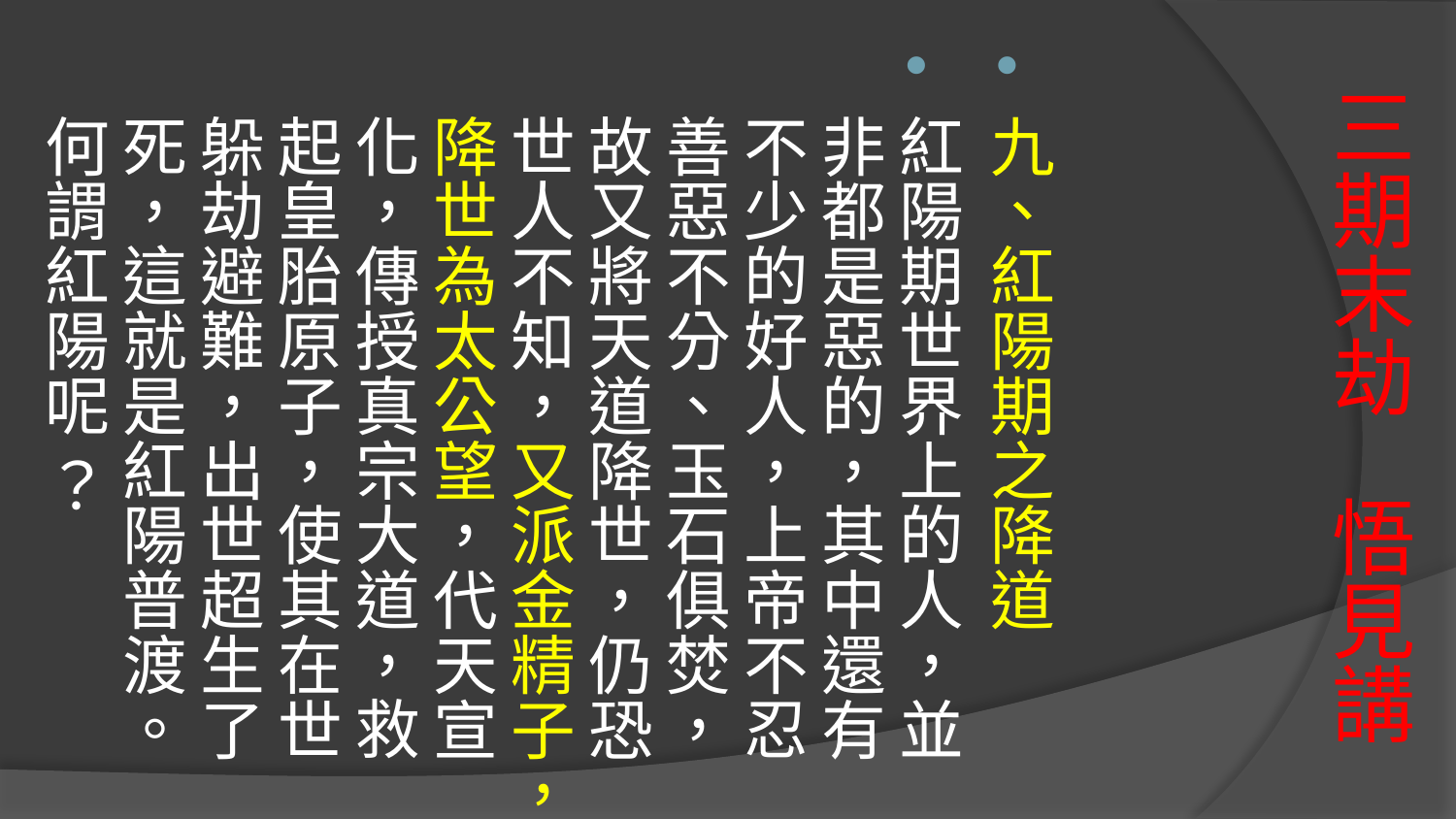

九、紅陽期之降道
紅陽期世界上的人，並非都是惡的，其中還有不少的好人，上帝不忍善惡不分、玉石俱焚，故又將天道降世，仍恐世人不知，又派金精子，降世為太公望，代天宣化，傳授真宗大道，救起皇胎原子，使其在世躲劫避難，出世超生了死，這就是紅陽普渡。何謂紅陽呢 ？
# 三期末劫    悟見講